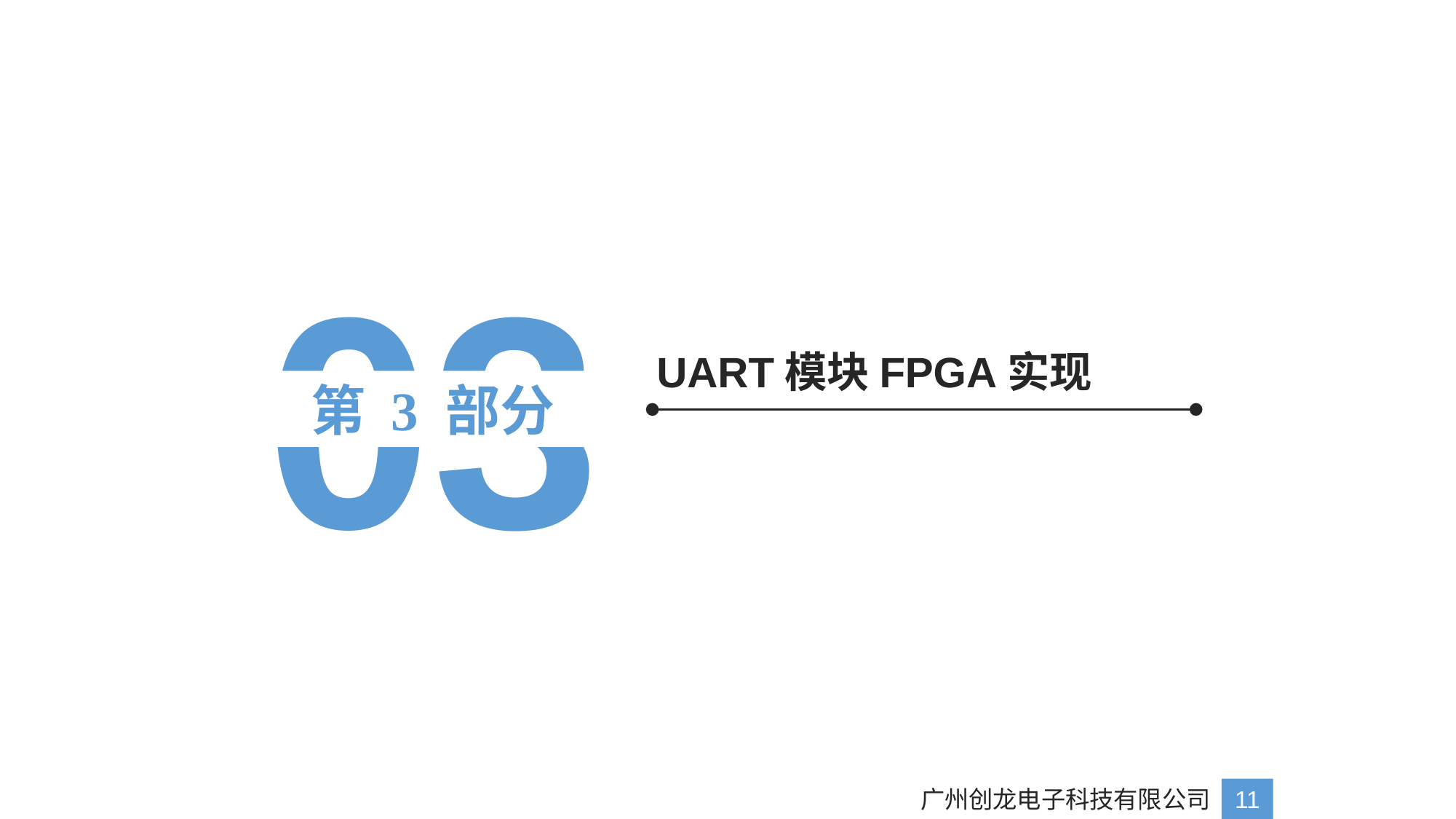

03
UART模块FPGA实现
第 3 部分

广州创龙电子科技有限公司
11